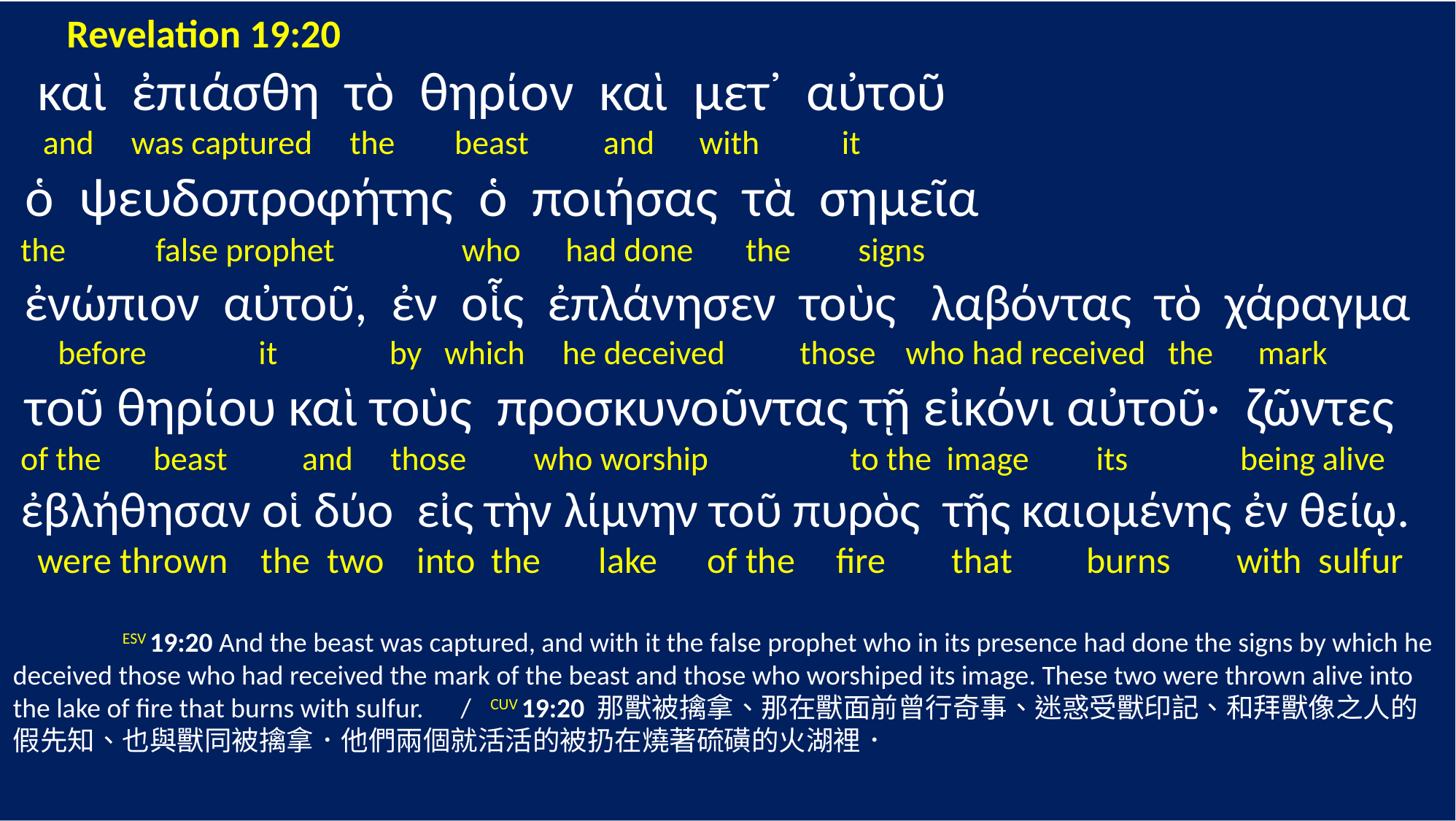

Revelation 19:20
  καὶ  ἐπιάσθη  τὸ  θηρίον  καὶ  μετ᾽  αὐτοῦ
    and     was captured     the        beast          and      with           it
 ὁ  ψευδοπροφήτης  ὁ  ποιήσας  τὰ  σημεῖα
 the            false prophet                 who      had done       the         signs
 ἐνώπιον  αὐτοῦ,  ἐν  οἷς  ἐπλάνησεν  τοὺς   λαβόντας  τὸ  χάραγμα
      before               it               by   which     he deceived          those    who had received   the      mark
 τοῦ θηρίου καὶ τοὺς  προσκυνοῦντας τῇ εἰκόνι αὐτοῦ·  ζῶντες
 of the       beast          and     those         who worship                   to the  image         its               being alive
 ἐβλήθησαν οἱ δύο  εἰς τὴν λίμνην τοῦ πυρὸς  τῆς καιομένης ἐν θείῳ.
   were thrown    the  two    into  the       lake      of the     fire        that         burns        with  sulfur

	ESV 19:20 And the beast was captured, and with it the false prophet who in its presence had done the signs by which he deceived those who had received the mark of the beast and those who worshiped its image. These two were thrown alive into the lake of fire that burns with sulfur.      /   CUV 19:20 那獸被擒拿、那在獸面前曾行奇事、迷惑受獸印記、和拜獸像之人的假先知、也與獸同被擒拿．他們兩個就活活的被扔在燒著硫磺的火湖裡．